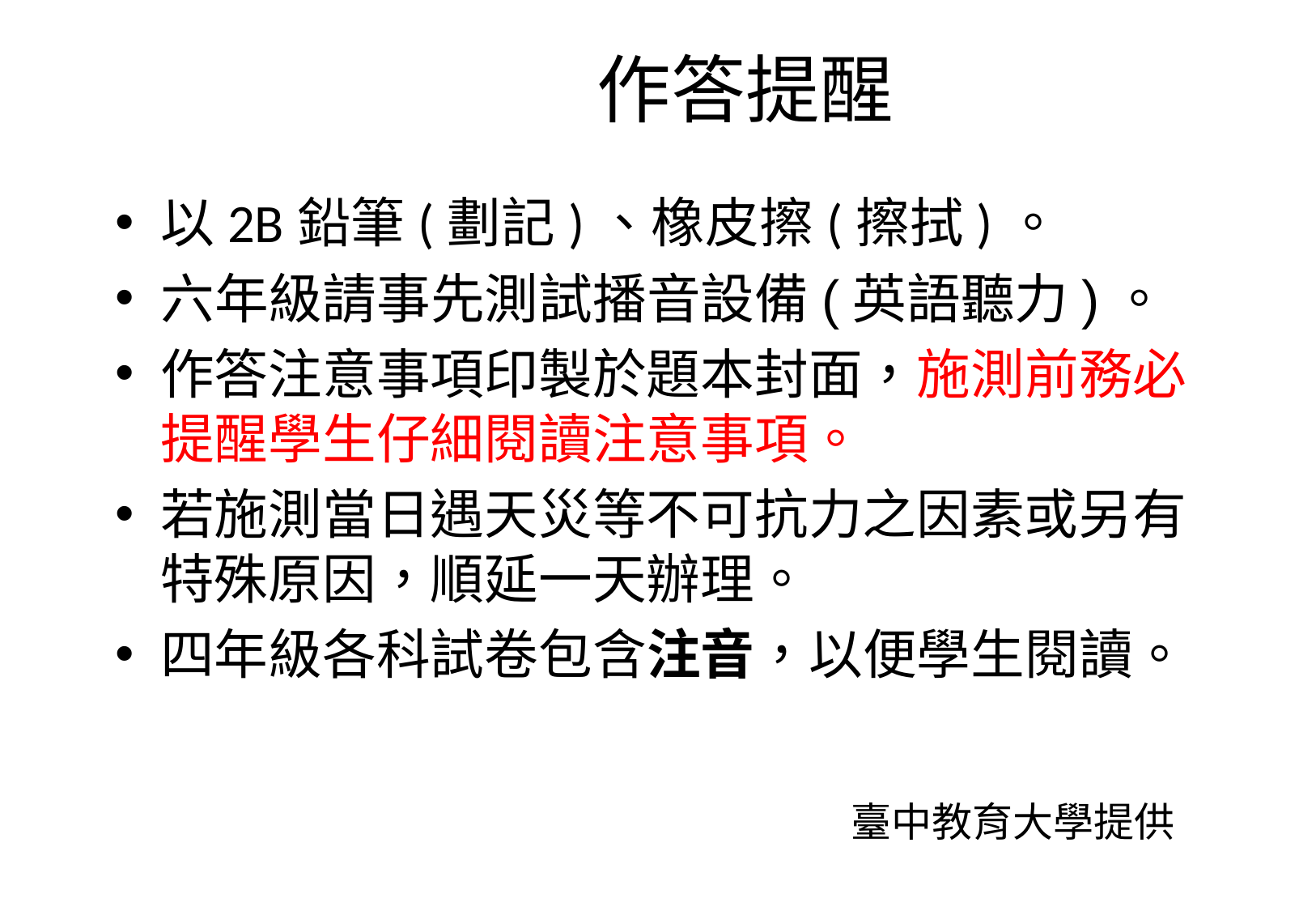

# 作答提醒
以2B鉛筆(劃記)、橡皮擦(擦拭)。
六年級請事先測試播音設備(英語聽力)。
作答注意事項印製於題本封面，施測前務必提醒學生仔細閱讀注意事項。
若施測當日遇天災等不可抗力之因素或另有特殊原因，順延一天辦理。
四年級各科試卷包含注音，以便學生閱讀。

臺中教育大學提供